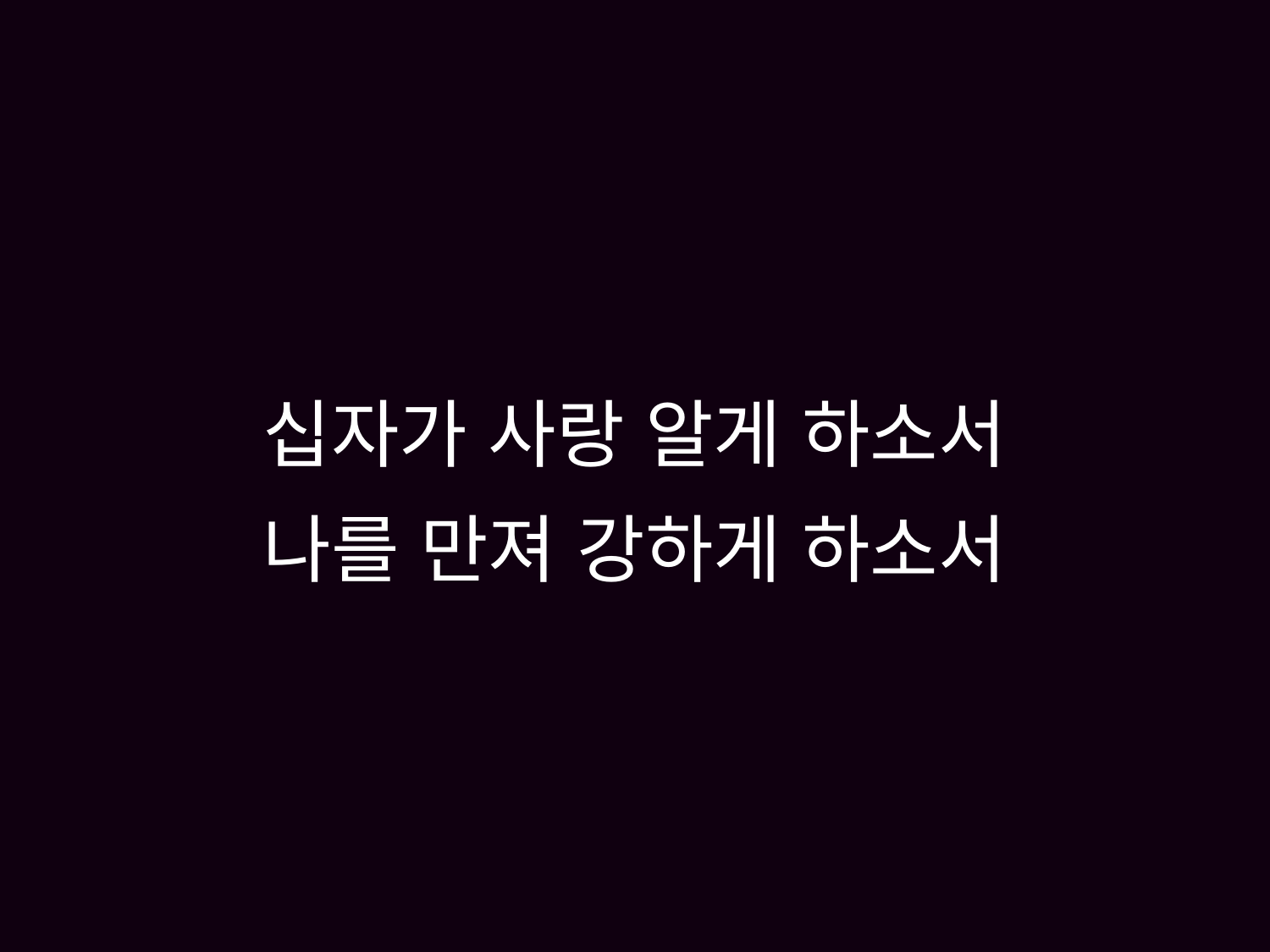

# 십자가 사랑 알게 하소서 나를 만져 강하게 하소서